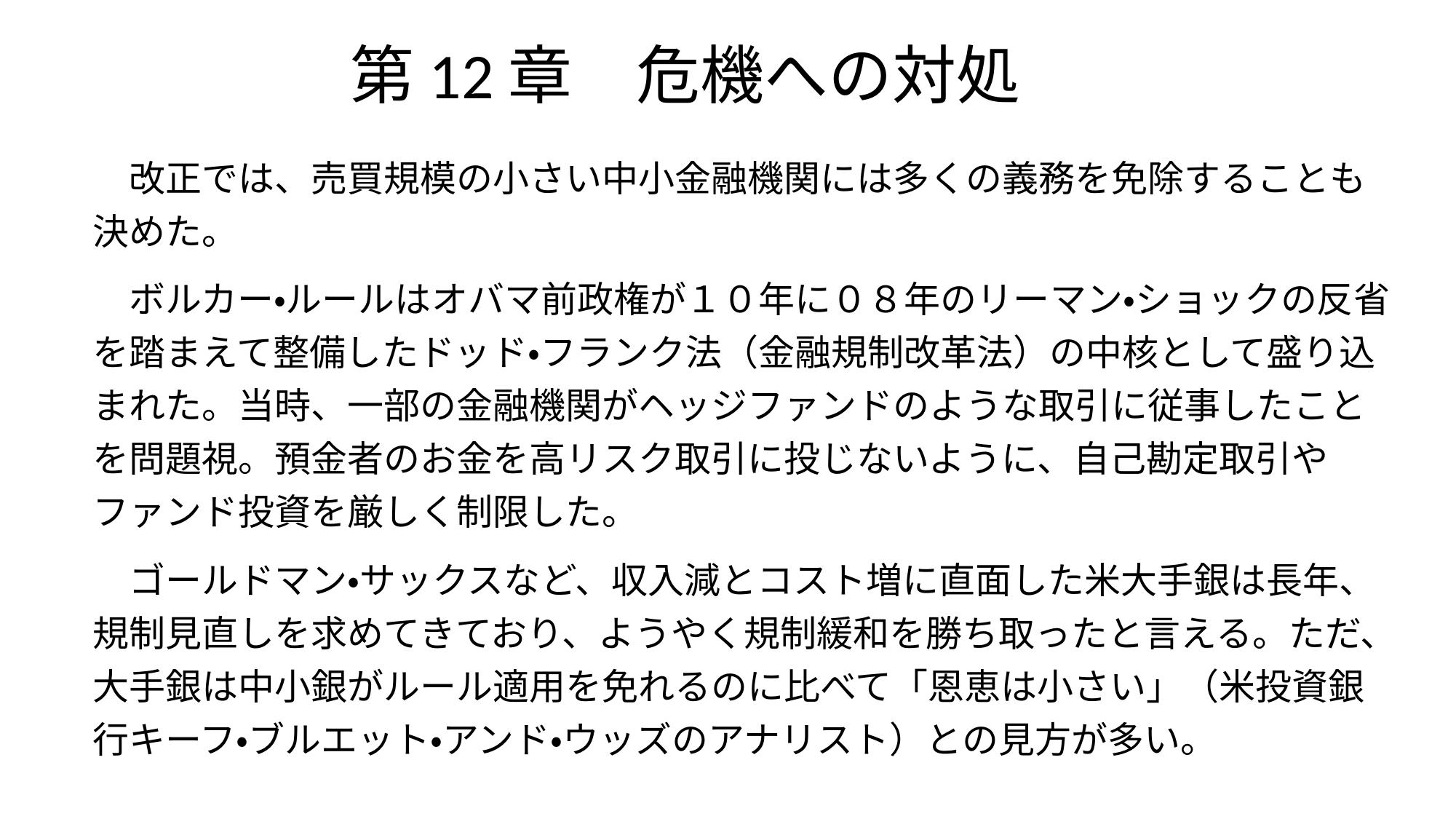

# 第12章　危機への対処
　改正では、売買規模の小さい中小金融機関には多くの義務を免除することも決めた。
　ボルカー・ルールはオバマ前政権が１０年に０８年のリーマン・ショックの反省を踏まえて整備したドッド・フランク法（金融規制改革法）の中核として盛り込まれた。当時、一部の金融機関がヘッジファンドのような取引に従事したことを問題視。預金者のお金を高リスク取引に投じないように、自己勘定取引やファンド投資を厳しく制限した。
　ゴールドマン・サックスなど、収入減とコスト増に直面した米大手銀は長年、規制見直しを求めてきており、ようやく規制緩和を勝ち取ったと言える。ただ、大手銀は中小銀がルール適用を免れるのに比べて「恩恵は小さい」（米投資銀行キーフ・ブルエット・アンド・ウッズのアナリスト）との見方が多い。